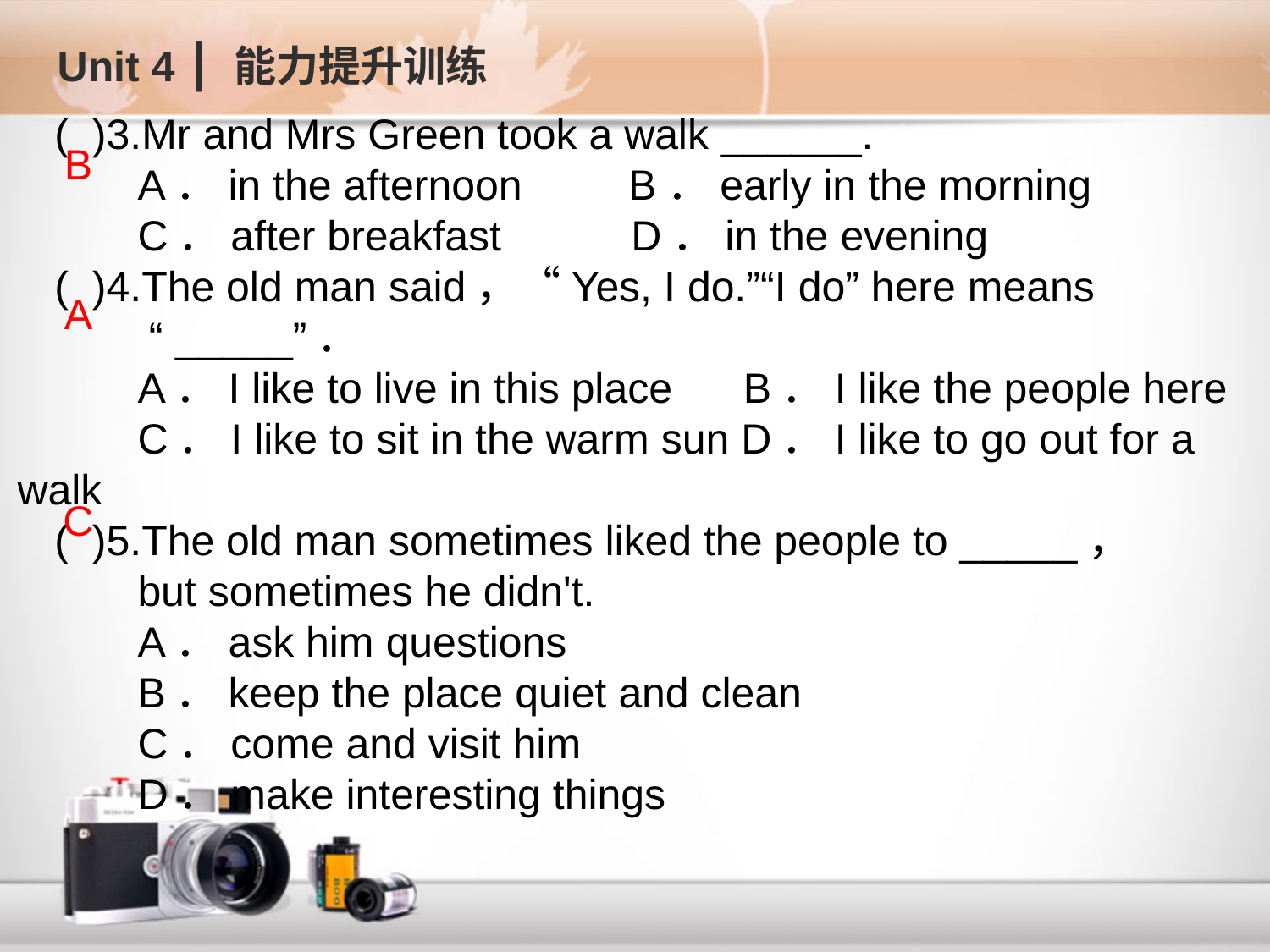

Unit 4 ┃ 能力提升训练
(  )3.Mr and Mrs Green took a walk ______.
       A．in the afternoon         B．early in the morning
       C．after breakfast           D．in the evening
(  )4.The old man said，“Yes, I do.”“I do” here means
        “ _____”．
       A．I like to live in this place      B．I like the people here
       C．I like to sit in the warm sun D．I like to go out for a walk
(  )5.The old man sometimes liked the people to _____，
       but sometimes he didn't.
       A．ask him questions
       B．keep the place quiet and clean
       C．come and visit him
       D．make interesting things
B

A
C